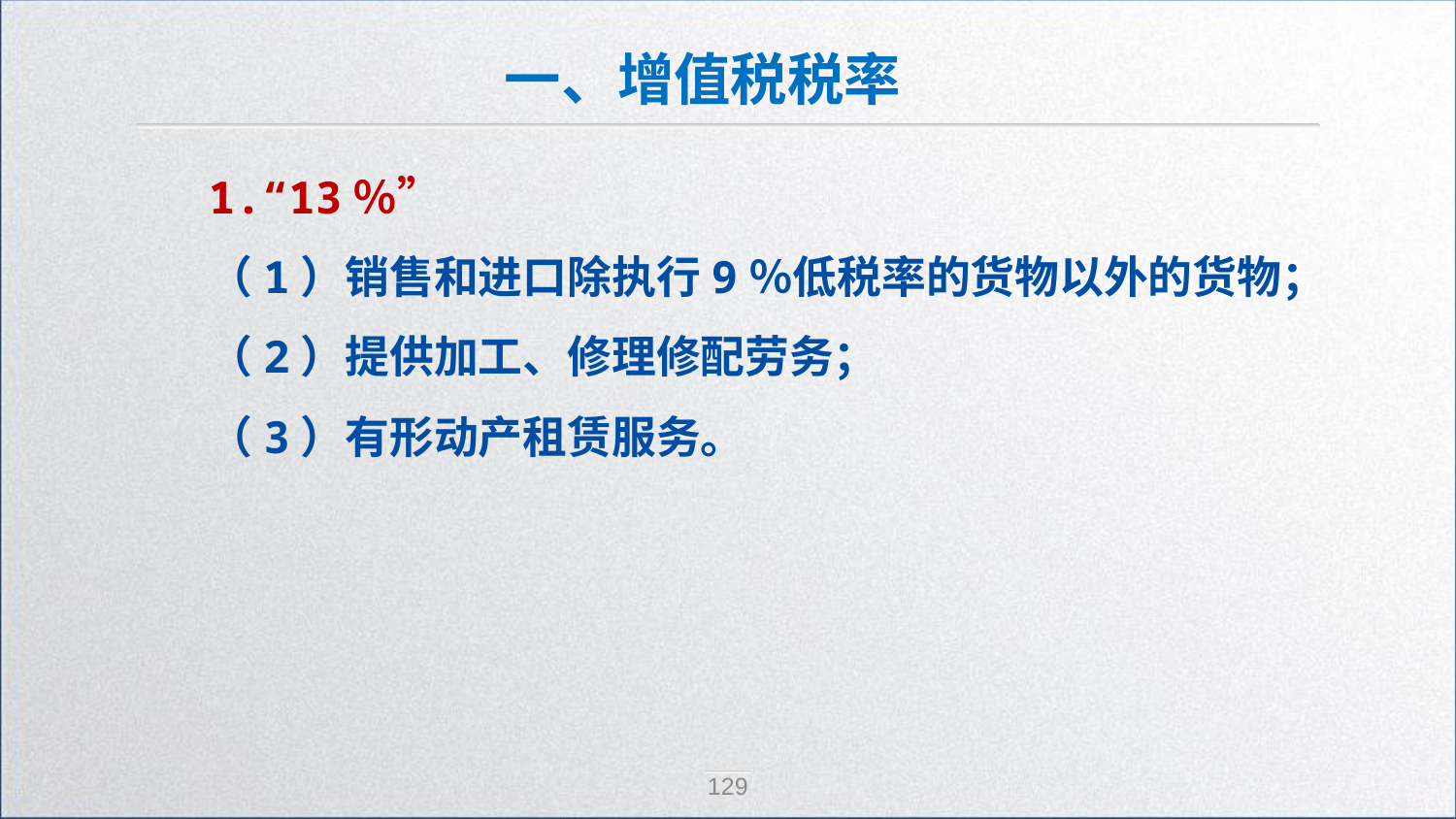

一、增值税税率
1.“13％”
（1）销售和进口除执行9％低税率的货物以外的货物；
（2）提供加工、修理修配劳务；
（3）有形动产租赁服务。
129